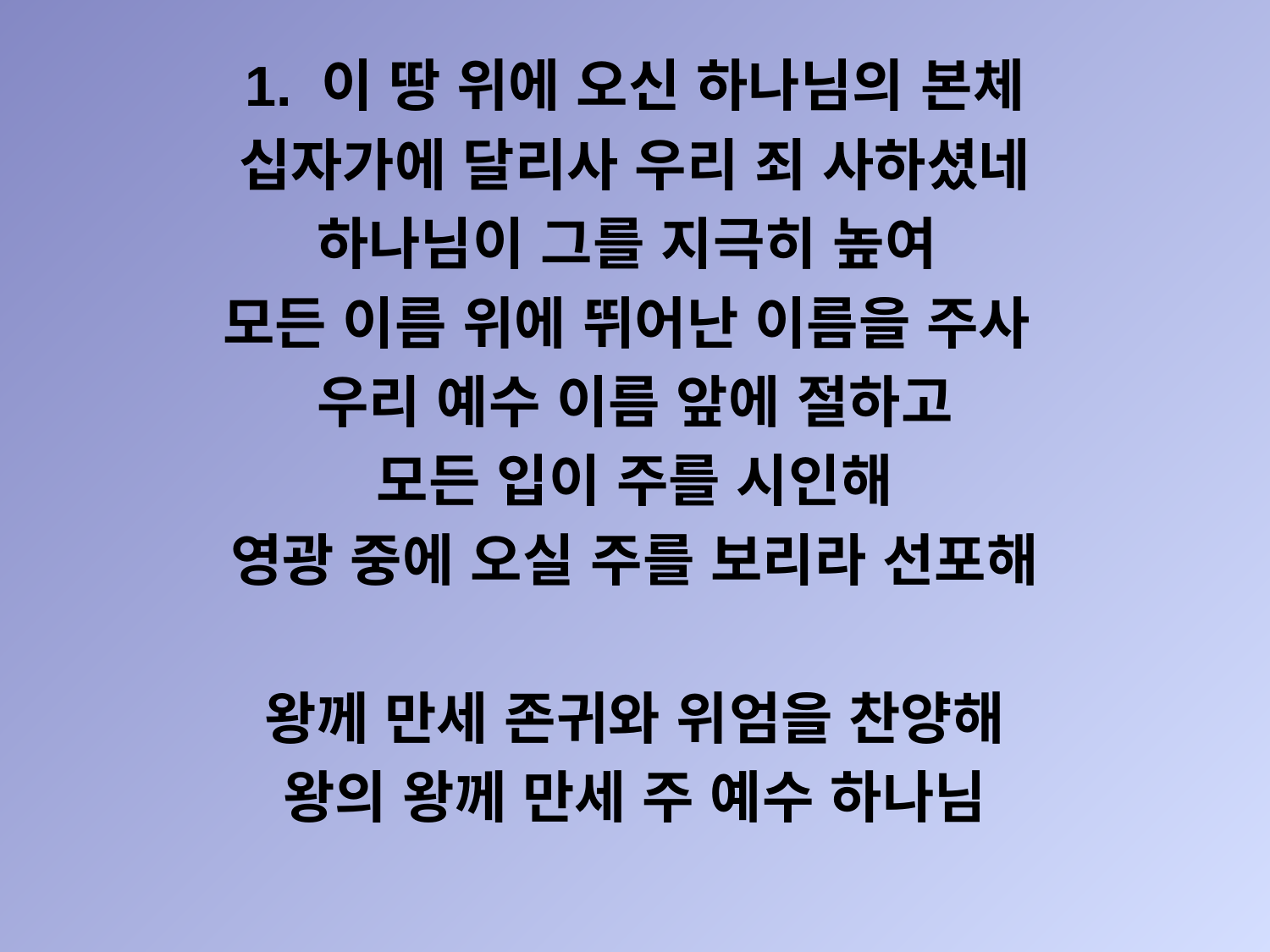

1. 이 땅 위에 오신 하나님의 본체
십자가에 달리사 우리 죄 사하셨네
하나님이 그를 지극히 높여
모든 이름 위에 뛰어난 이름을 주사
우리 예수 이름 앞에 절하고
모든 입이 주를 시인해
영광 중에 오실 주를 보리라 선포해

왕께 만세 존귀와 위엄을 찬양해
왕의 왕께 만세 주 예수 하나님